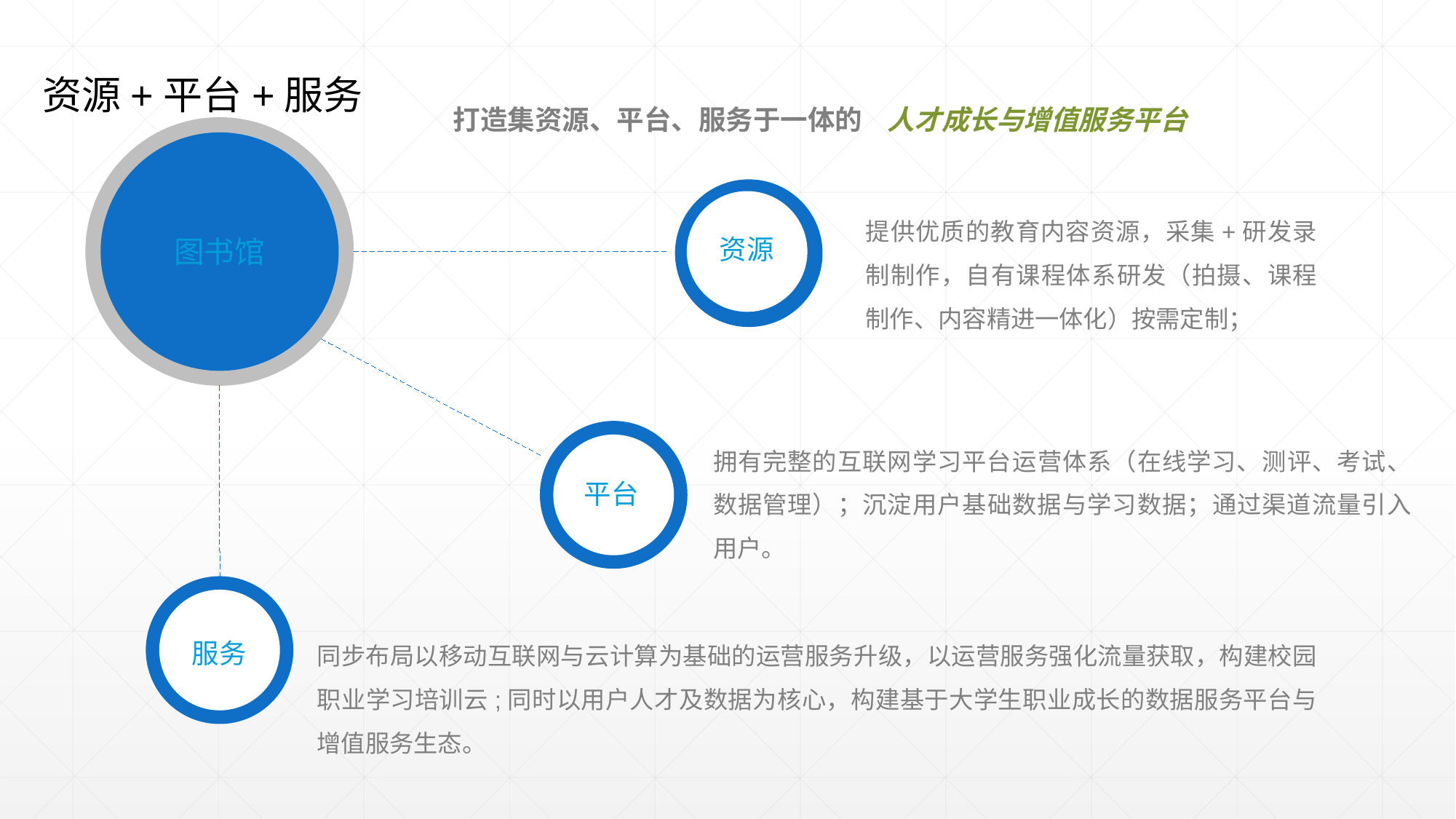

资源+平台+服务
打造集资源、平台、服务于一体的    人才成长与增值服务平台

提供优质的教育内容资源，采集+研发录制制作，自有课程体系研发（拍摄、课程制作、内容精进一体化）按需定制；
资源
图书馆

拥有完整的互联网学习平台运营体系（在线学习、测评、考试、数据管理）；沉淀用户基础数据与学习数据；通过渠道流量引入用户。

平台

同步布局以移动互联网与云计算为基础的运营服务升级，以运营服务强化流量获取，构建校园职业学习培训云;同时以用户人才及数据为核心，构建基于大学生职业成长的数据服务平台与增值服务生态。
服务